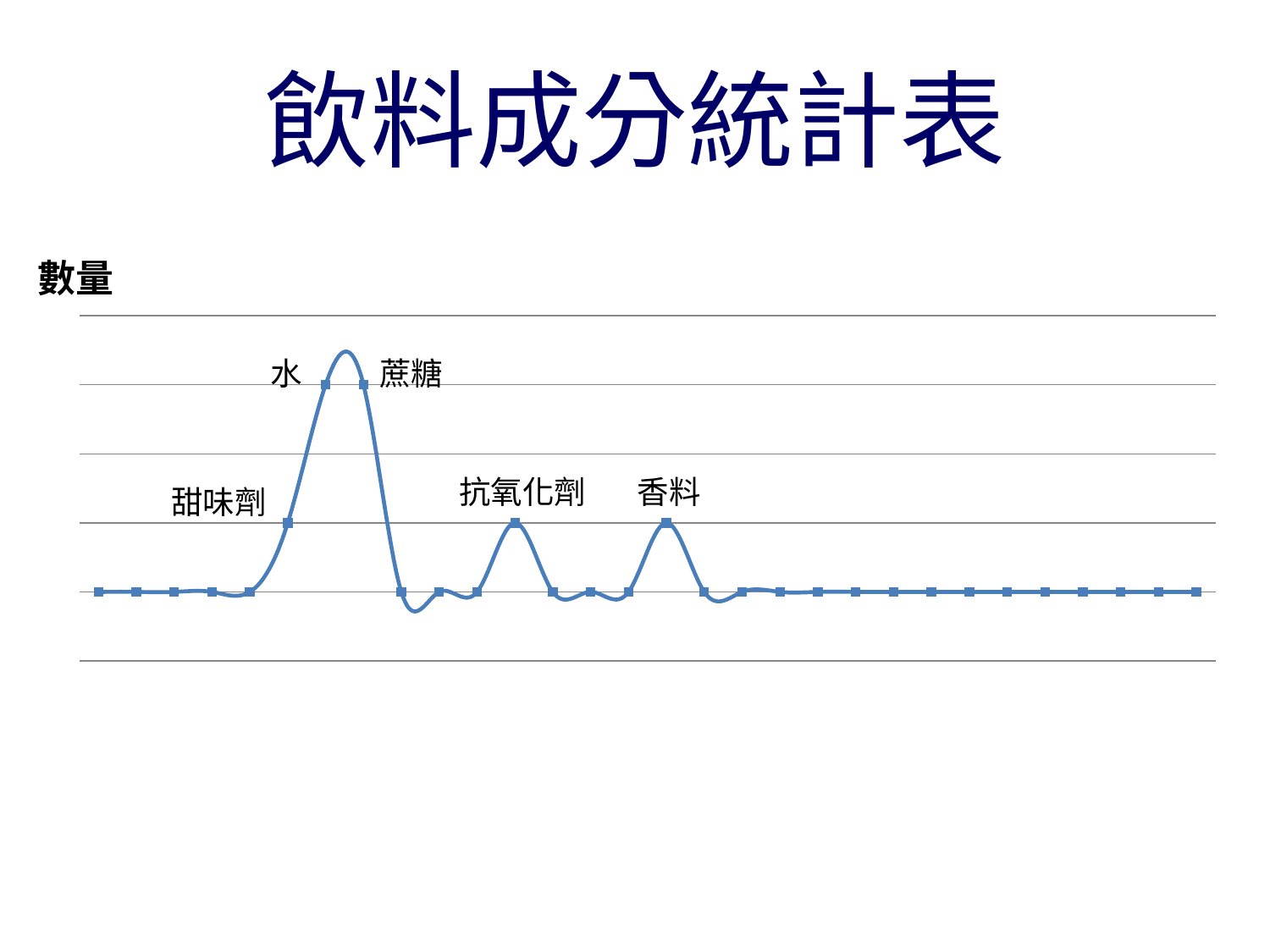

# 飲料成分統計表

### Chart:

| Category | 數量 |
|---|---|
| 碳酸水 | 1.0 |
| 白糖 | 1.0 |
| 酸度調節劑 | 1.0 |
| 調味劑 | 1.0 |
| 防腐劑 | 1.0 |
| 甜味劑 | 2.0 |
| 水 | 4.0 |
| 蔗糖 | 4.0 |
| 綠茶 | 1.0 |
| 茉莉綠茶 | 1.0 |
| 冰折綠茶 | 1.0 |
| 抗氧化劑 | 2.0 |
| 小蘇打 | 1.0 |
| 奶粉 | 1.0 |
| 葡萄糖 | 1.0 |
| 香料 | 2.0 |
| 菊糖 | 1.0 |
| 活性乳酸菌 | 1.0 |
| 婀娜多 | 1.0 |
| 乳脂肪 | 1.0 |
| 非乳脂肪固形物 | 1.0 |
| 紅茶 | 1.0 |
| 大麥 | 1.0 |
| 碳酸氫鈉 | 1.0 |
| 柳橙濃縮汁 | 1.0 |
| 柳橙果肉 | 1.0 |
| 蘋果濃縮汁 | 1.0 |
| 鳳梨濃縮汁 | 1.0 |
| 檸檬濃縮果汁 | 1.0 |
| 冬瓜 | 1.0 |
水
蔗糖
抗氧化劑
香料
甜味劑